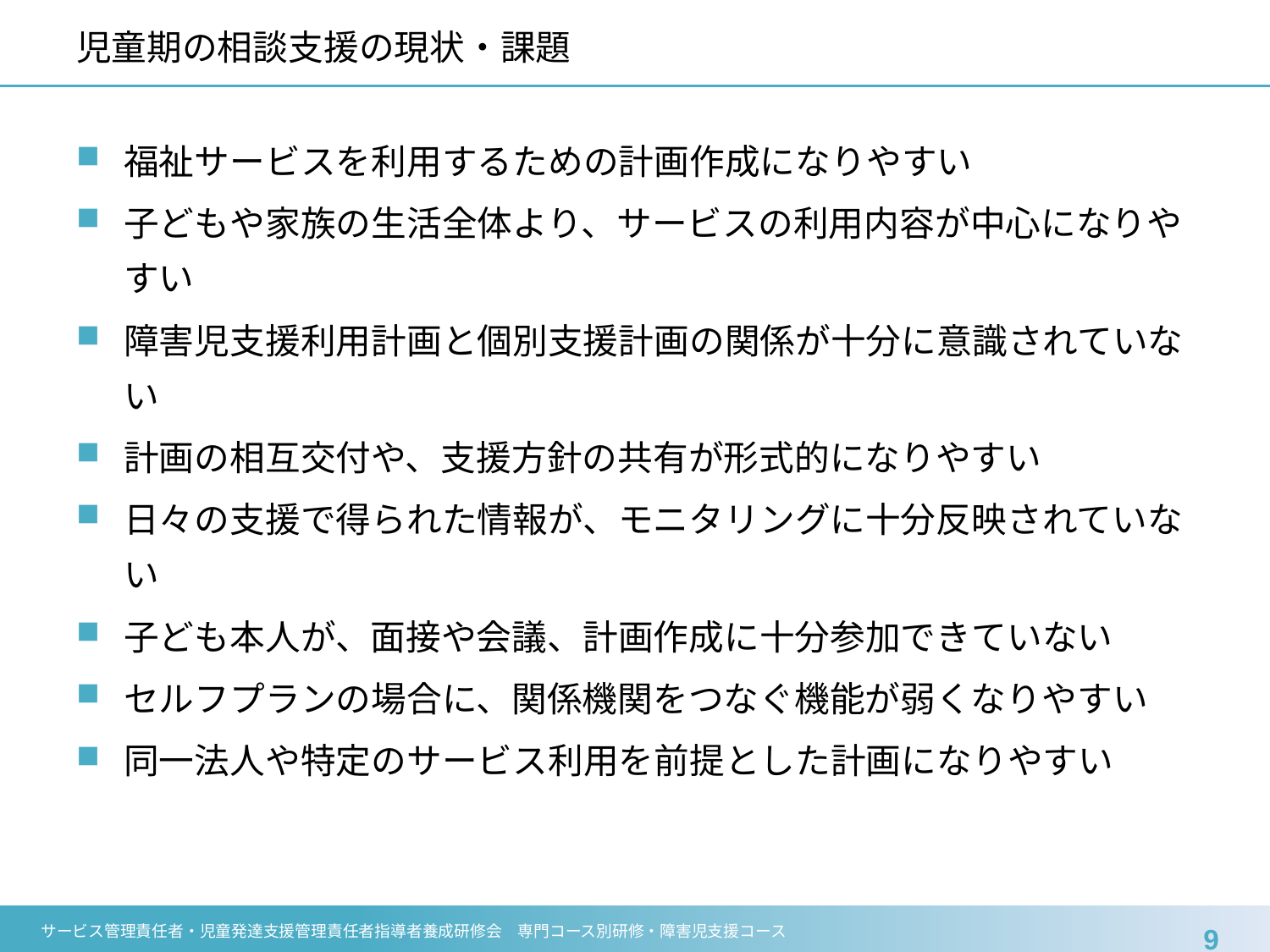

# 児童期の相談支援の現状・課題
福祉サービスを利用するための計画作成になりやすい
子どもや家族の生活全体より、サービスの利用内容が中心になりやすい
障害児支援利用計画と個別支援計画の関係が十分に意識されていない
計画の相互交付や、支援方針の共有が形式的になりやすい
日々の支援で得られた情報が、モニタリングに十分反映されていない
子ども本人が、面接や会議、計画作成に十分参加できていない
セルフプランの場合に、関係機関をつなぐ機能が弱くなりやすい
同一法人や特定のサービス利用を前提とした計画になりやすい